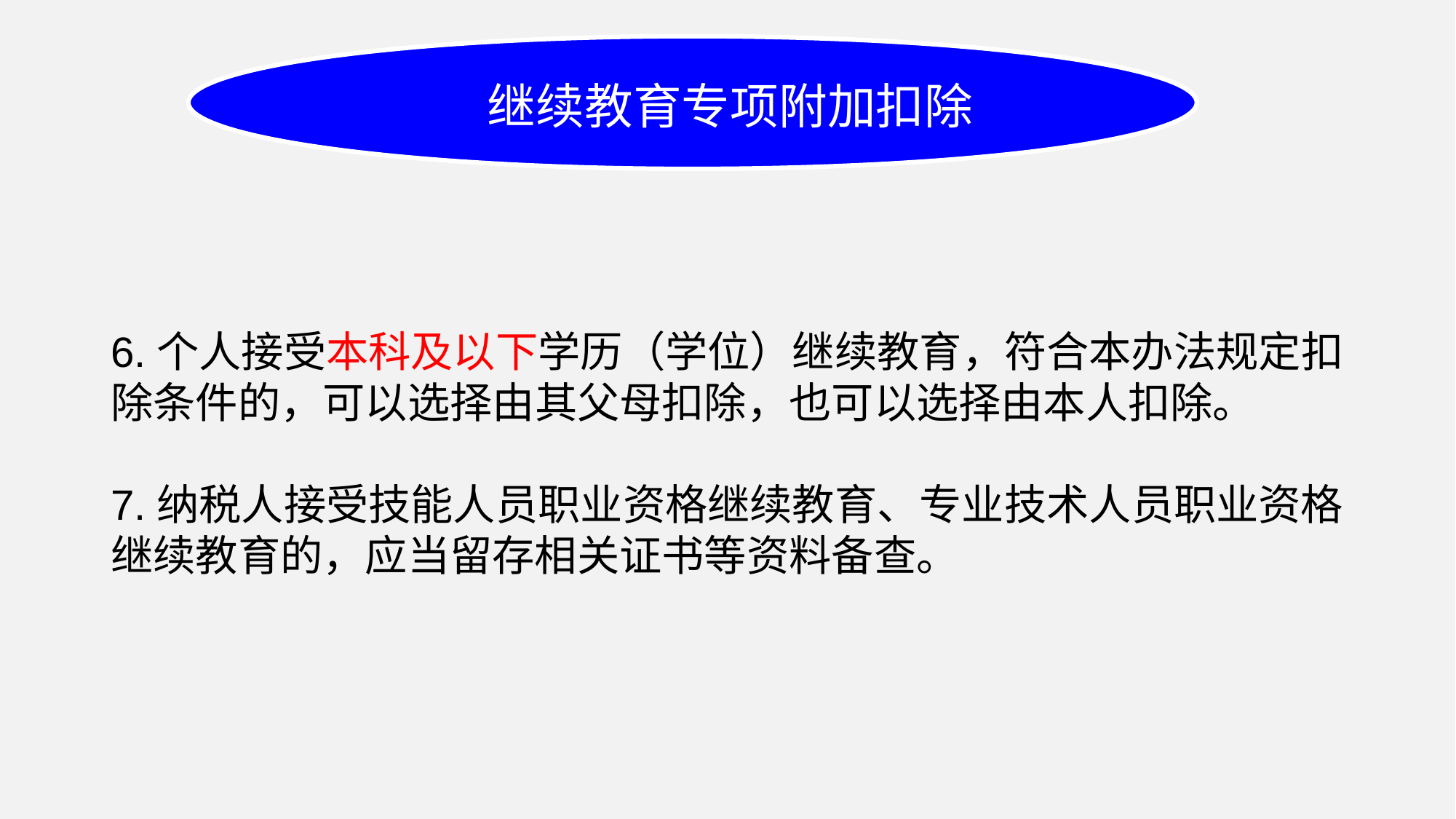

继续教育专项附加扣除

6.个人接受本科及以下学历（学位）继续教育，符合本办法规定扣除条件的，可以选择由其父母扣除，也可以选择由本人扣除。

7.纳税人接受技能人员职业资格继续教育、专业技术人员职业资格继续教育的，应当留存相关证书等资料备查。